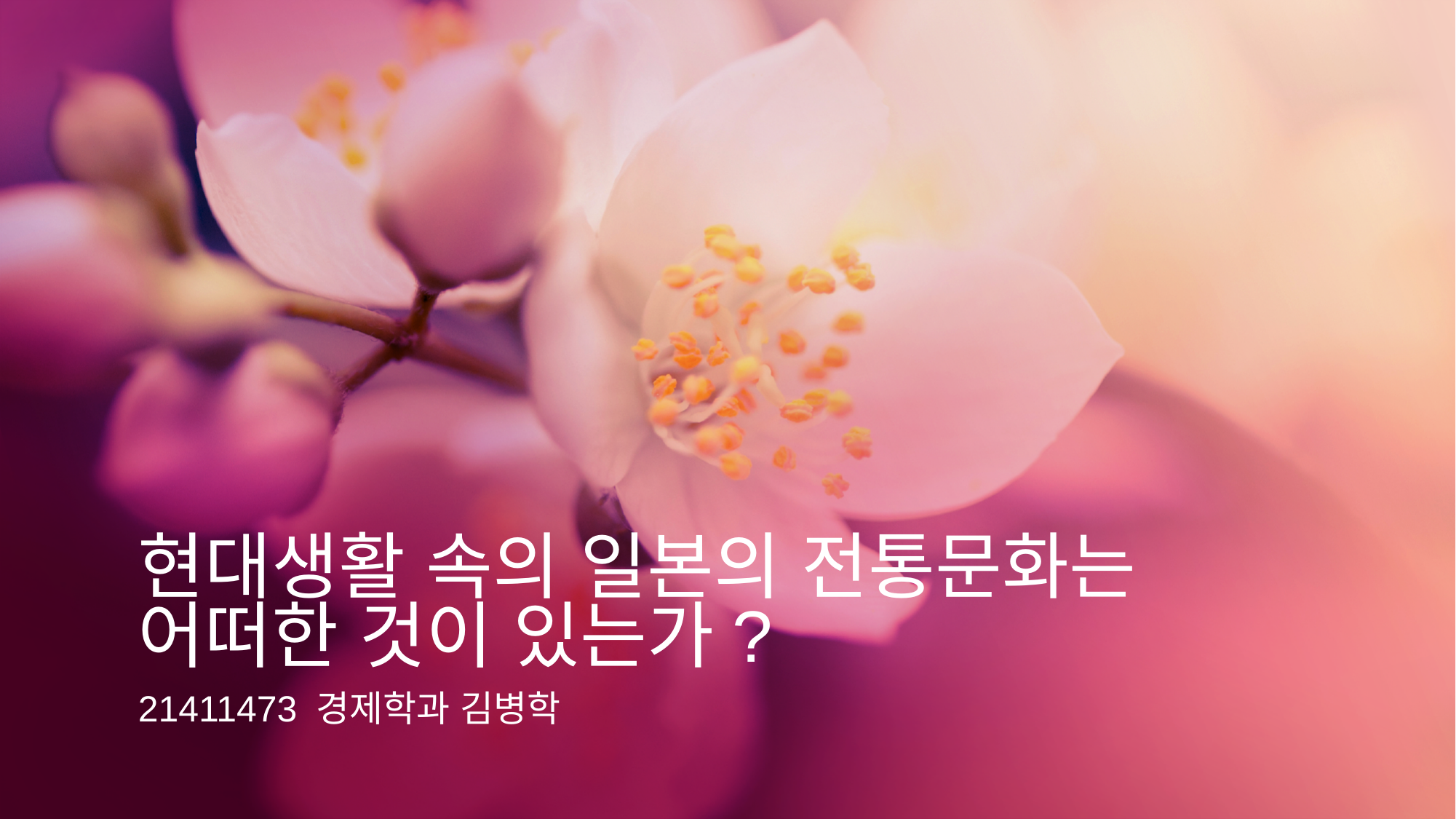

# 현대생활 속의 일본의 전통문화는 어떠한 것이 있는가?
21411473 경제학과 김병학